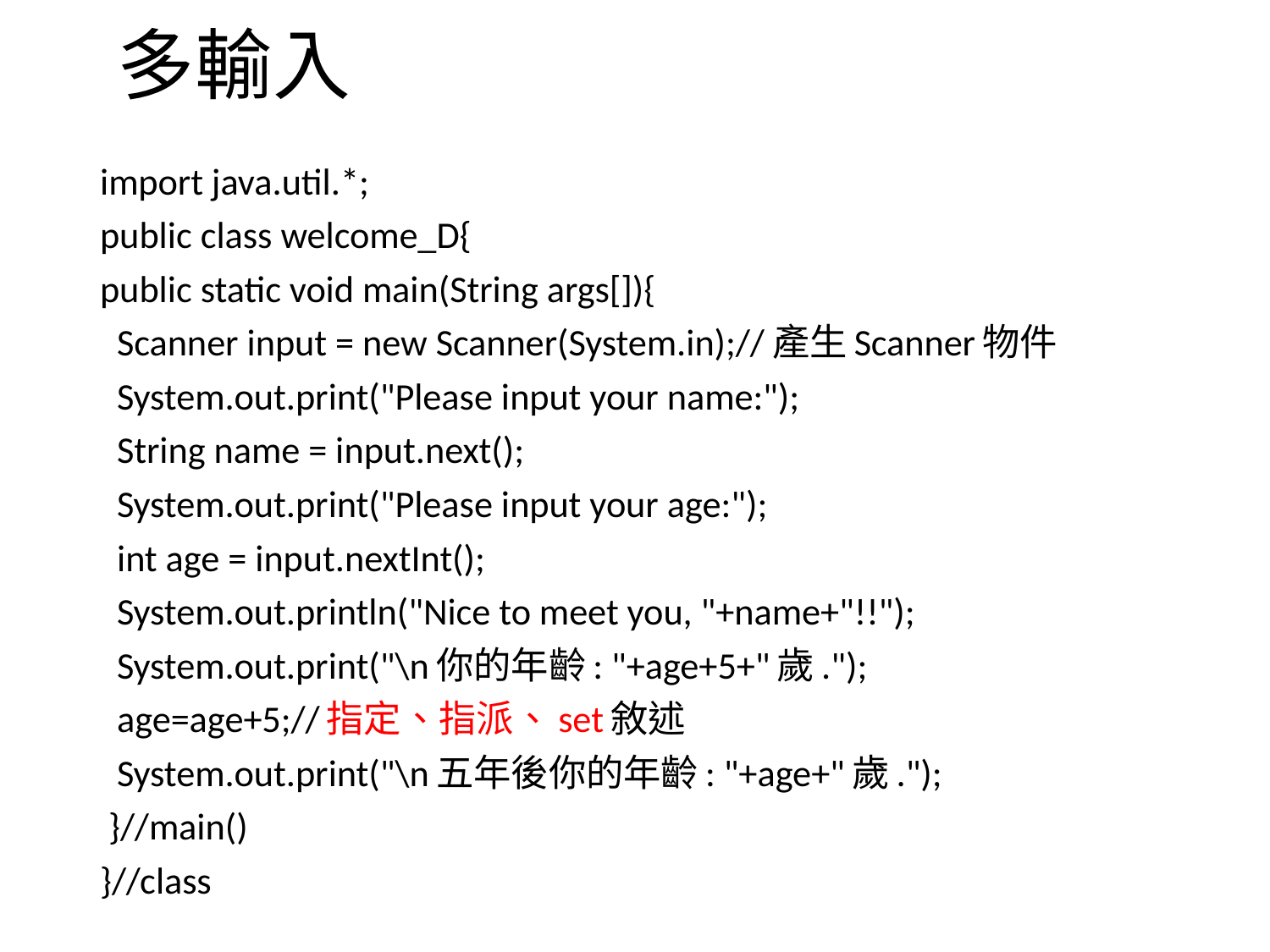

# 多輸入
import java.util.*;
public class welcome_D{
public static void main(String args[]){
  Scanner input = new Scanner(System.in);//產生Scanner物件
  System.out.print("Please input your name:");
  String name = input.next();
  System.out.print("Please input your age:");
  int age = input.nextInt();
  System.out.println("Nice to meet you, "+name+"!!");
  System.out.print("\n你的年齡: "+age+5+"歲.");
  age=age+5;//指定、指派、set敘述
  System.out.print("\n五年後你的年齡: "+age+"歲.");
 }//main()
}//class